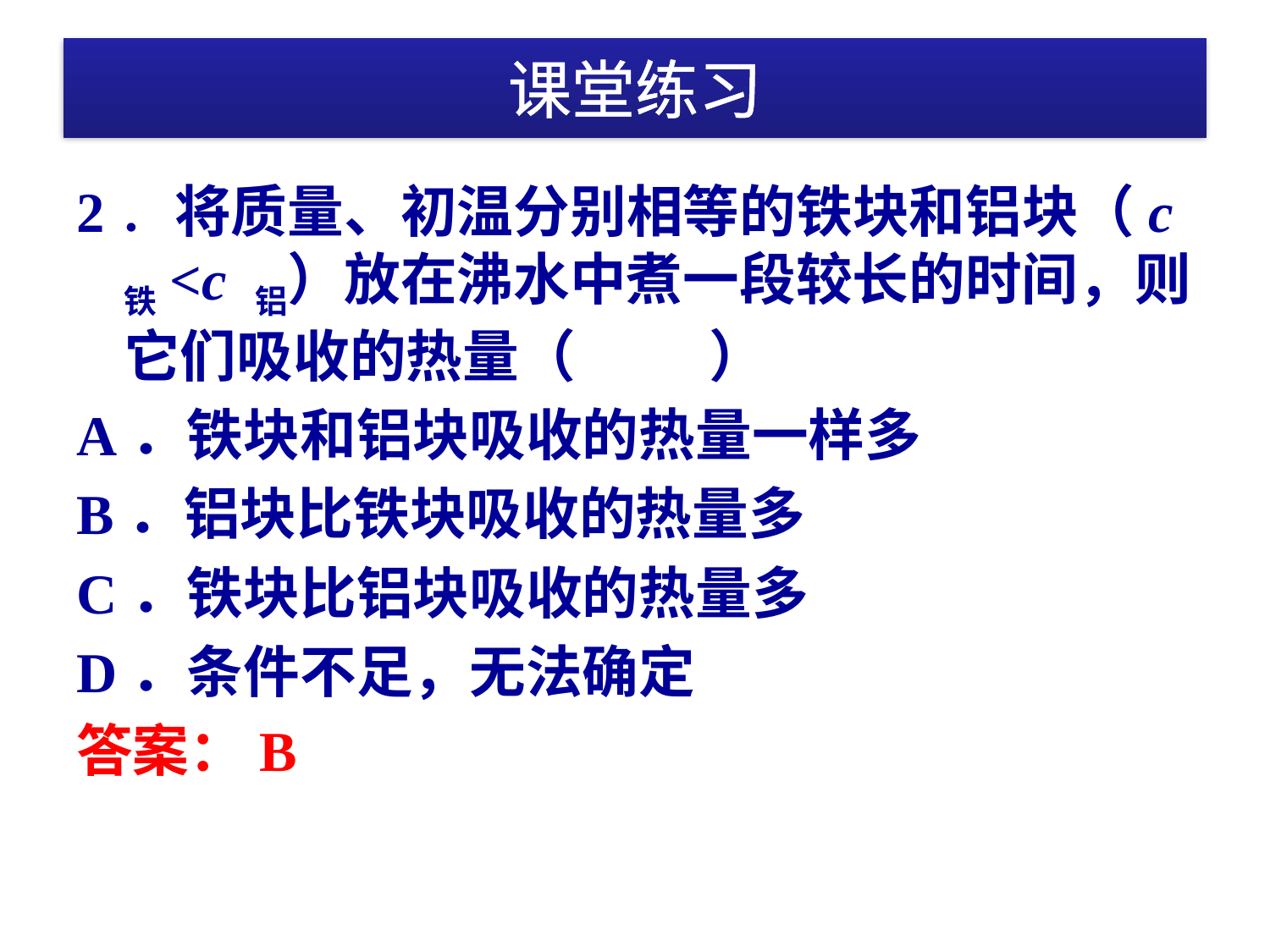

# 课堂练习
2．将质量、初温分别相等的铁块和铝块（c 铁<c 铝）放在沸水中煮一段较长的时间，则它们吸收的热量（　      ）
A．铁块和铝块吸收的热量一样多
B．铝块比铁块吸收的热量多
C．铁块比铝块吸收的热量多
D．条件不足，无法确定
答案：B